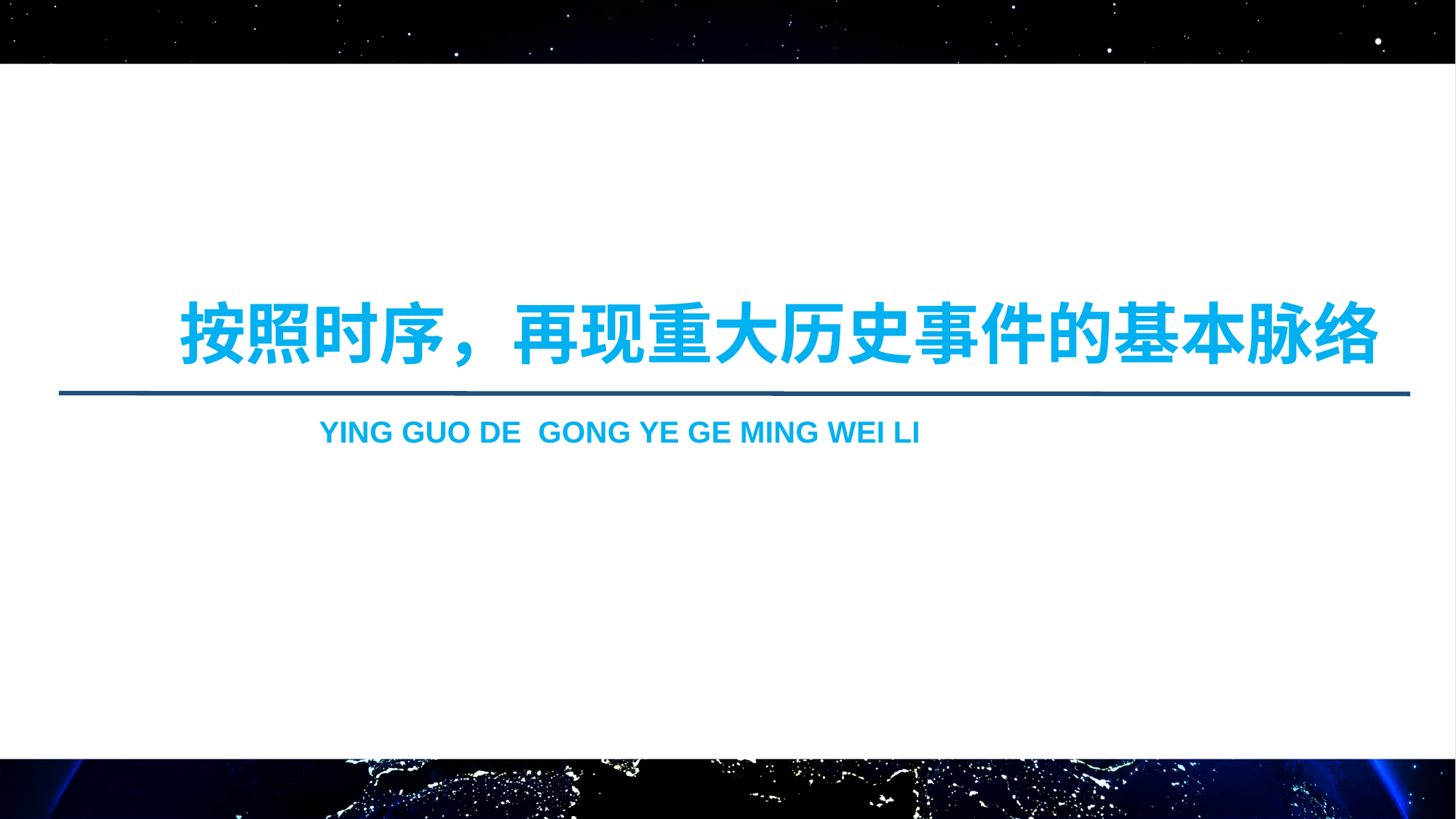

按照时序，再现重大历史事件的基本脉络
             YING GUO DE  GONG YE GE MING WEI LI